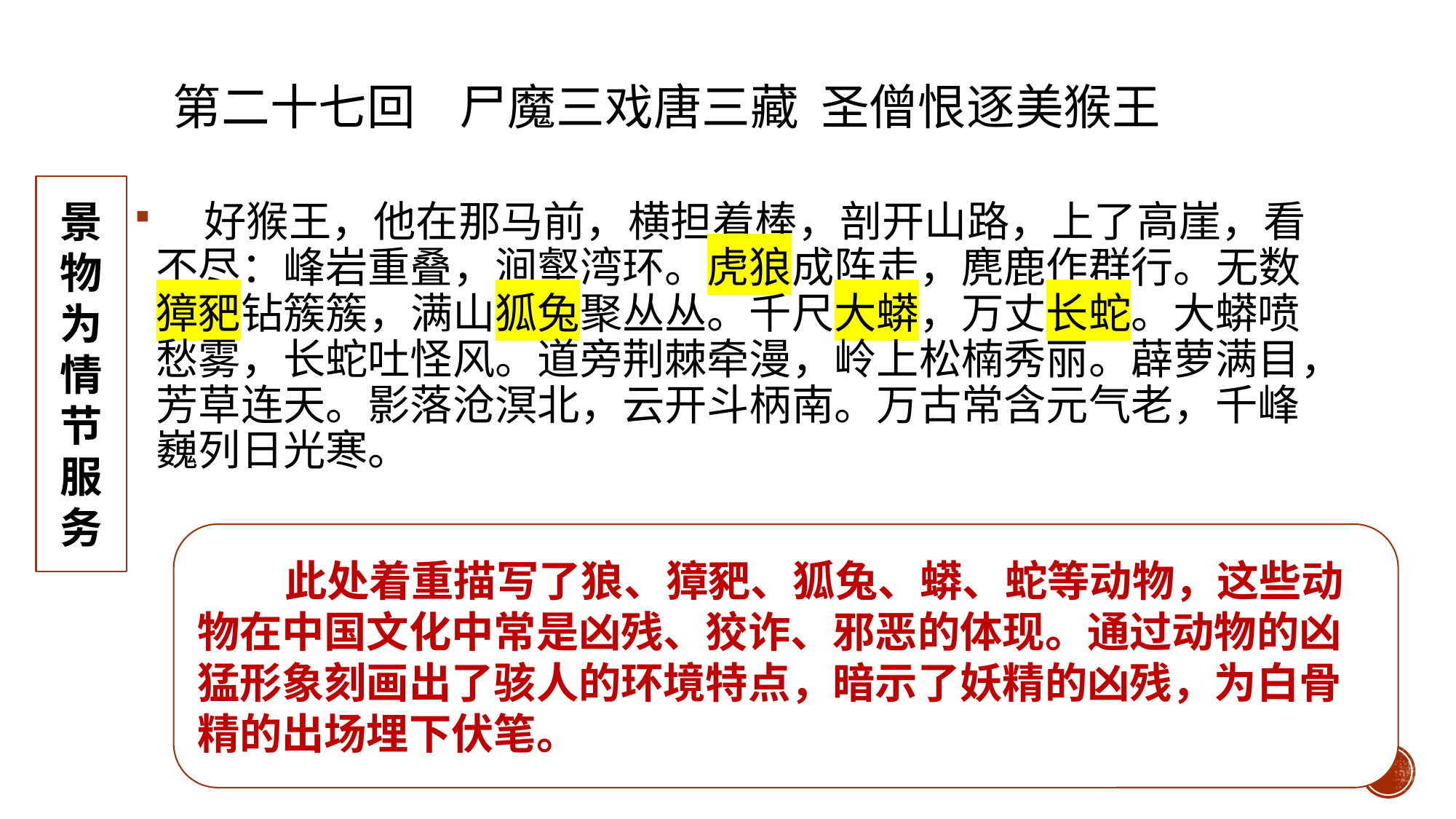

# 第二十七回    尸魔三戏唐三藏  圣僧恨逐美猴王
景
物
为
情节服
务
    好猴王，他在那马前，横担着棒，剖开山路，上了高崖，看不尽：峰岩重叠，涧壑湾环。虎狼成阵走，麂鹿作群行。无数獐豝钻簇簇，满山狐兔聚丛丛。千尺大蟒，万丈长蛇。大蟒喷愁雾，长蛇吐怪风。道旁荆棘牵漫，岭上松楠秀丽。薜萝满目，芳草连天。影落沧溟北，云开斗柄南。万古常含元气老，千峰巍列日光寒。
        此处着重描写了狼、獐豝、狐兔、蟒、蛇等动物，这些动物在中国文化中常是凶残、狡诈、邪恶的体现。通过动物的凶猛形象刻画出了骇人的环境特点，暗示了妖精的凶残，为白骨精的出场埋下伏笔。